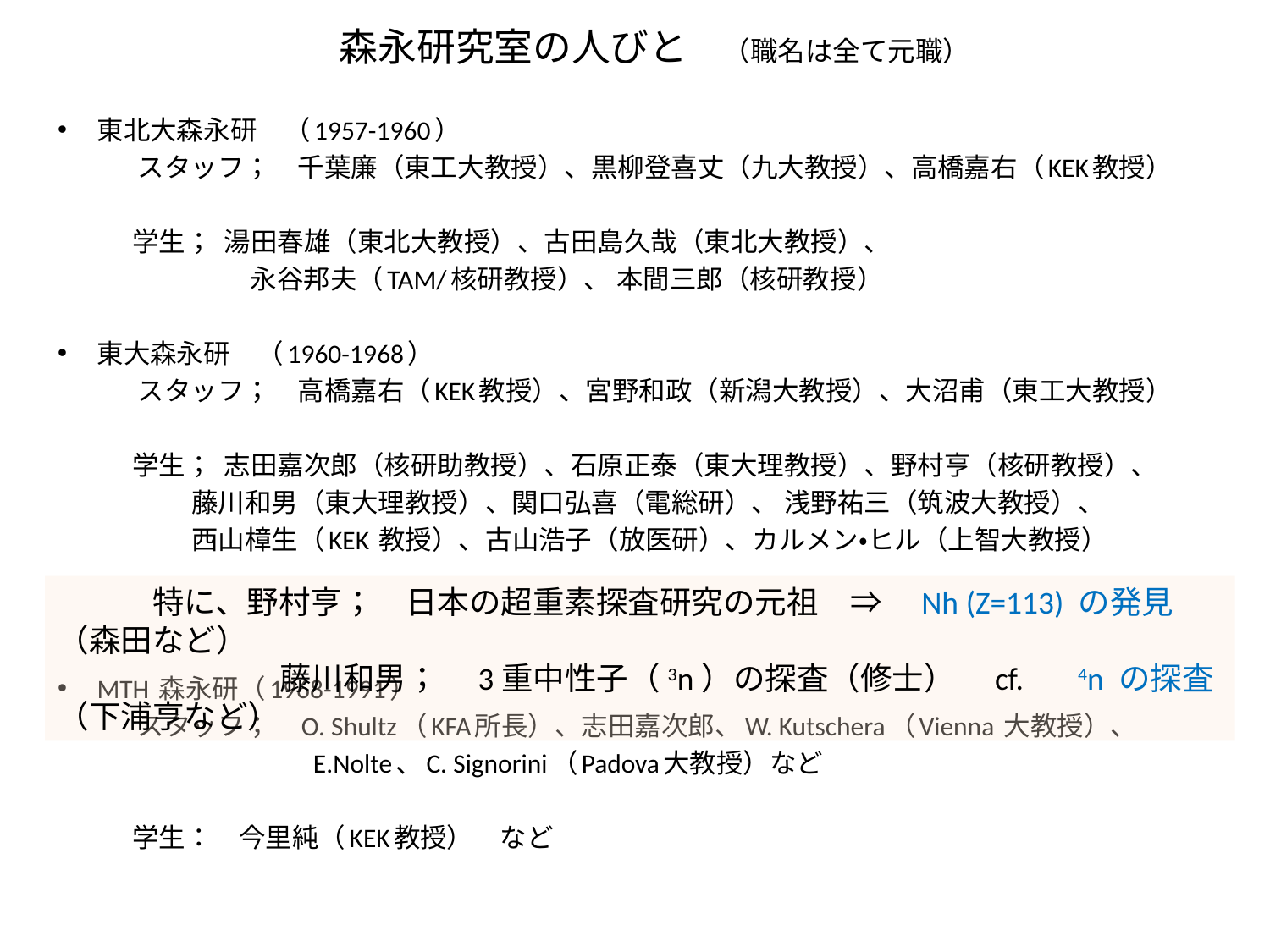

# 森永研究室の人びと　（職名は全て元職）
東北大森永研　（1957-1960）
　　　スタッフ；　千葉廉（東工大教授）、黒柳登喜丈（九大教授）、高橋嘉右（KEK教授）

   　　学生；  湯田春雄（東北大教授）、古田島久哉（東北大教授）、
　　　　　　　 永谷邦夫（TAM/核研教授）、 本間三郎（核研教授）

東大森永研　（1960-1968）
　　　スタッフ；　高橋嘉右（KEK教授）、宮野和政（新潟大教授）、大沼甫（東工大教授）

   　　学生；  志田嘉次郎（核研助教授）、石原正泰（東大理教授）、野村亨（核研教授）、
                      藤川和男（東大理教授）、関口弘喜（電総研）、 浅野祐三（筑波大教授）、
                      西山樟生（KEK 教授）、古山浩子（放医研）、カルメン・ヒル（上智大教授）

MTH 森永研（1968-1991）
　　　スタッフ；　O. Shultz（KFA所長）、志田嘉次郎、W. Kutschera（Vienna 大教授）、
　　　　　　　　　  E.Nolte、C. Signorini（Padova大教授）など

   　　学生：　今里純（KEK教授）　など
　　　特に、野村亨；　日本の超重素探査研究の元祖　⇒　Nh (Z=113) の発見（森田など）
　　　　　　　藤川和男；　3重中性子（3n）の探査（修士）　cf. 　4n の探査（下浦亨など）